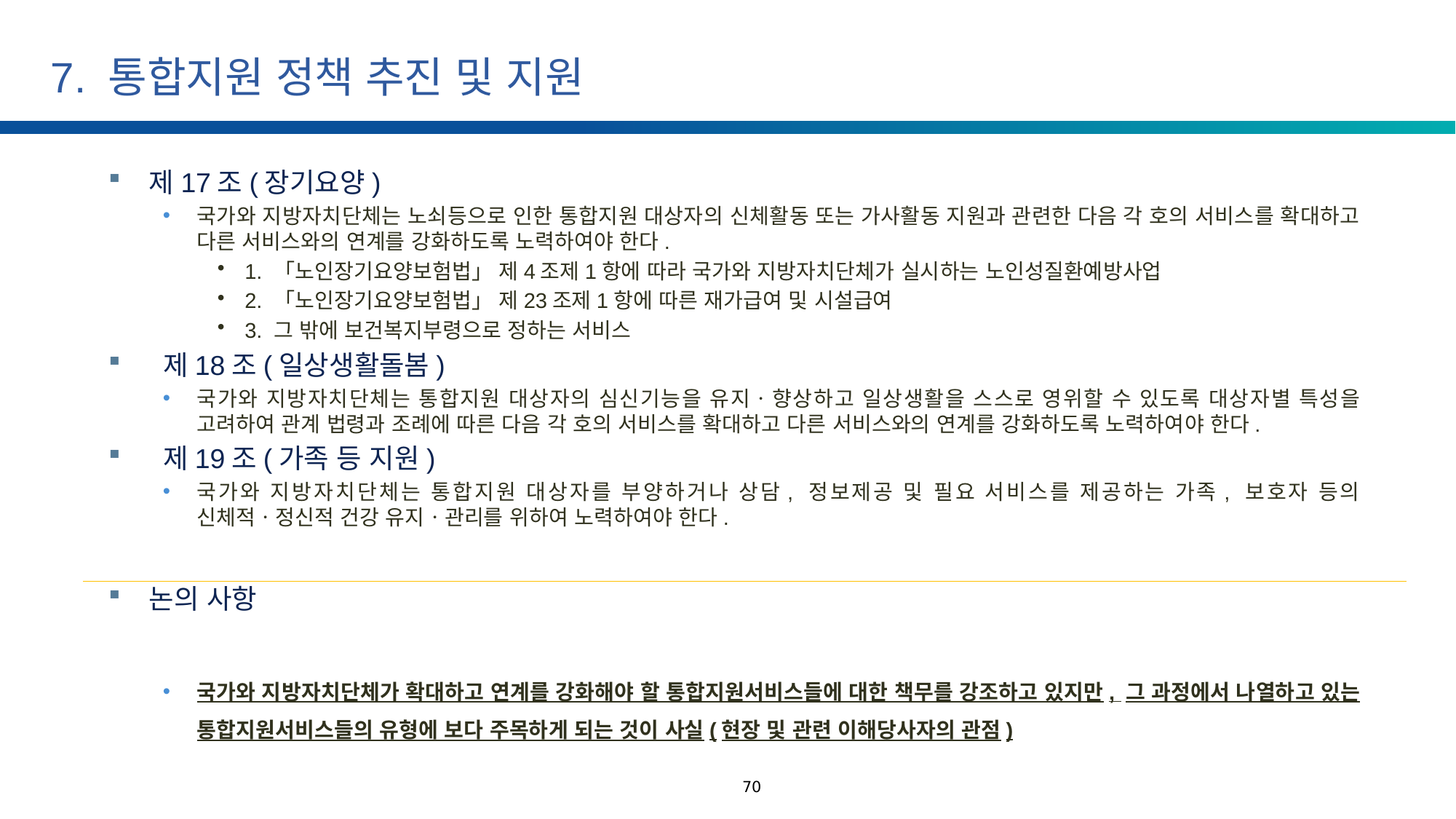

# 7. 통합지원 정책 추진 및 지원
제17조(장기요양)
국가와 지방자치단체는 노쇠등으로 인한 통합지원 대상자의 신체활동 또는 가사활동 지원과 관련한 다음 각 호의 서비스를 확대하고 다른 서비스와의 연계를 강화하도록 노력하여야 한다.
1. 「노인장기요양보험법」 제4조제1항에 따라 국가와 지방자치단체가 실시하는 노인성질환예방사업
2. 「노인장기요양보험법」 제23조제1항에 따른 재가급여 및 시설급여
3. 그 밖에 보건복지부령으로 정하는 서비스
 제18조(일상생활돌봄)
국가와 지방자치단체는 통합지원 대상자의 심신기능을 유지ㆍ향상하고 일상생활을 스스로 영위할 수 있도록 대상자별 특성을 고려하여 관계 법령과 조례에 따른 다음 각 호의 서비스를 확대하고 다른 서비스와의 연계를 강화하도록 노력하여야 한다.
 제19조(가족 등 지원)
국가와 지방자치단체는 통합지원 대상자를 부양하거나 상담, 정보제공 및 필요 서비스를 제공하는 가족, 보호자 등의 신체적ㆍ정신적 건강 유지ㆍ관리를 위하여 노력하여야 한다.

논의 사항

국가와 지방자치단체가 확대하고 연계를 강화해야 할 통합지원서비스들에 대한 책무를 강조하고 있지만, 그 과정에서 나열하고 있는 통합지원서비스들의 유형에 보다 주목하게 되는 것이 사실(현장 및 관련 이해당사자의 관점)

70